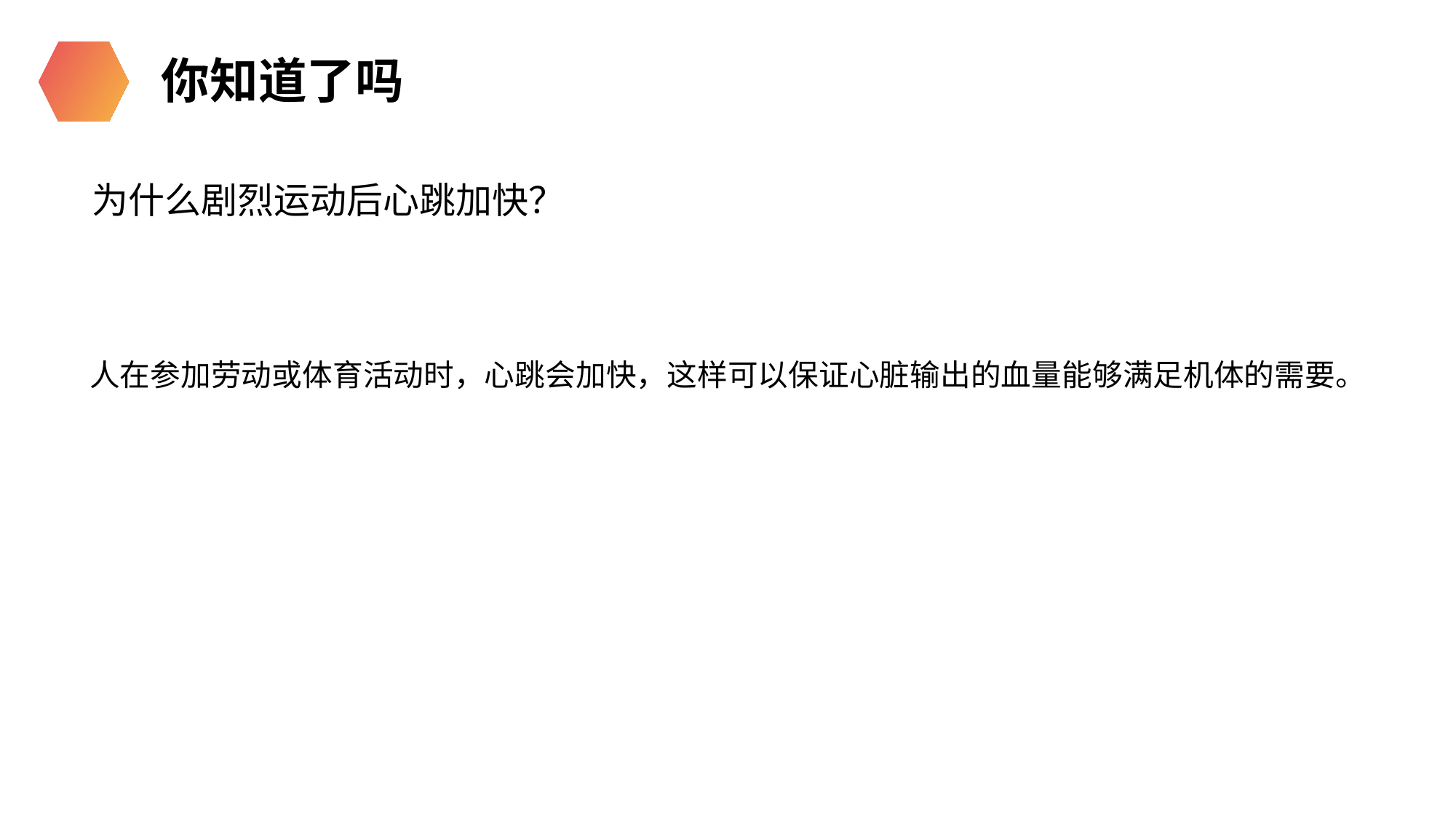

你知道了吗
为什么剧烈运动后心跳加快？
人在参加劳动或体育活动时，心跳会加快，这样可以保证心脏输出的血量能够满足机体的需要。